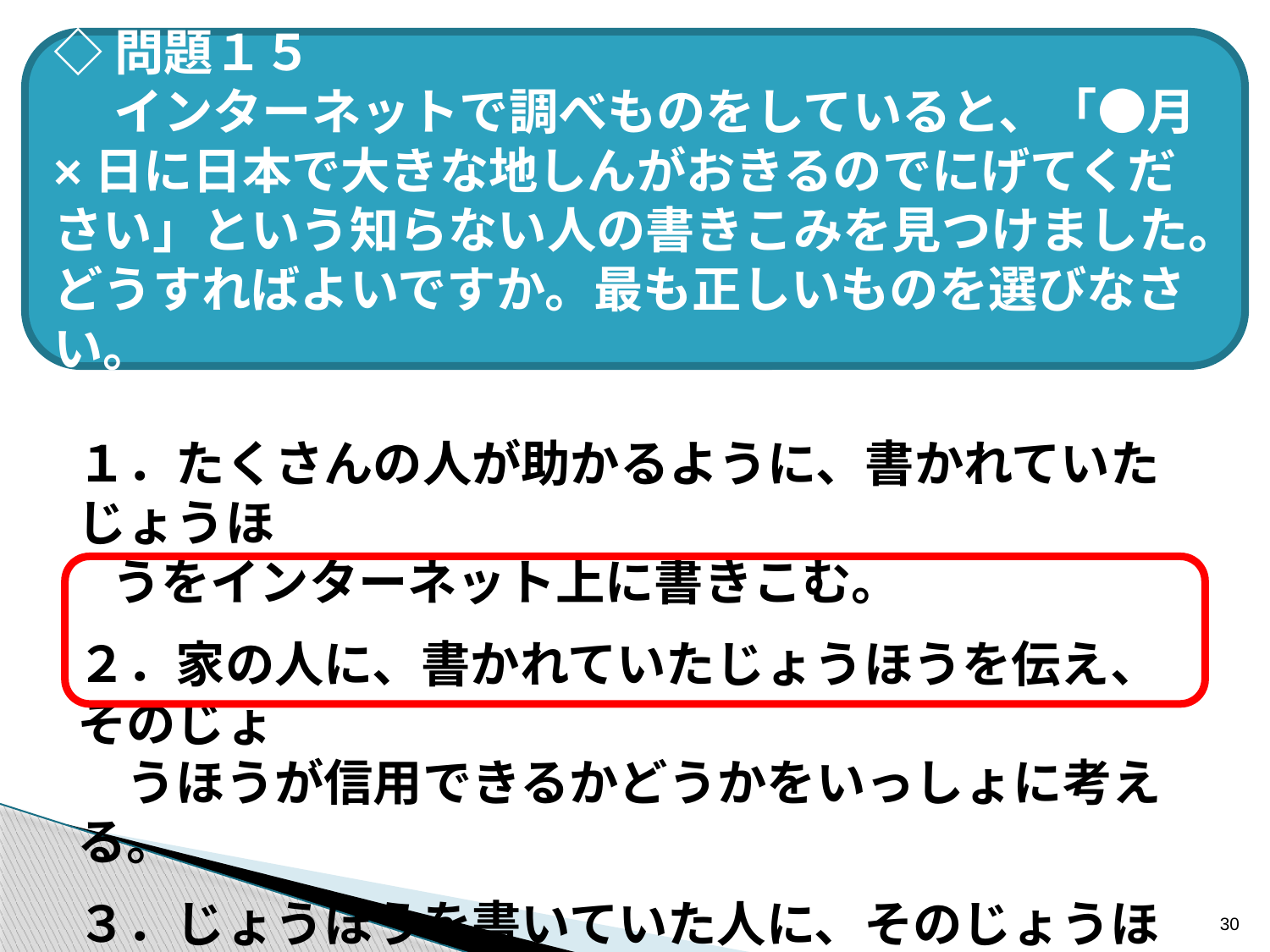

◇問題１５
　 インターネットで調べものをしていると、「●月×日に日本で大きな地しんがおきるのでにげてください」という知らない人の書きこみを見つけました。どうすればよいですか。最も正しいものを選びなさい。
１．たくさんの人が助かるように、書かれていたじょうほ
  うをインターネット上に書きこむ。

２．家の人に、書かれていたじょうほうを伝え、そのじょ
　うほうが信用できるかどうかをいっしょに考える。

３．じょうほうを書いていた人に、そのじょうほうが本当
　かどうかメールでしつ問してたしかめる。

30